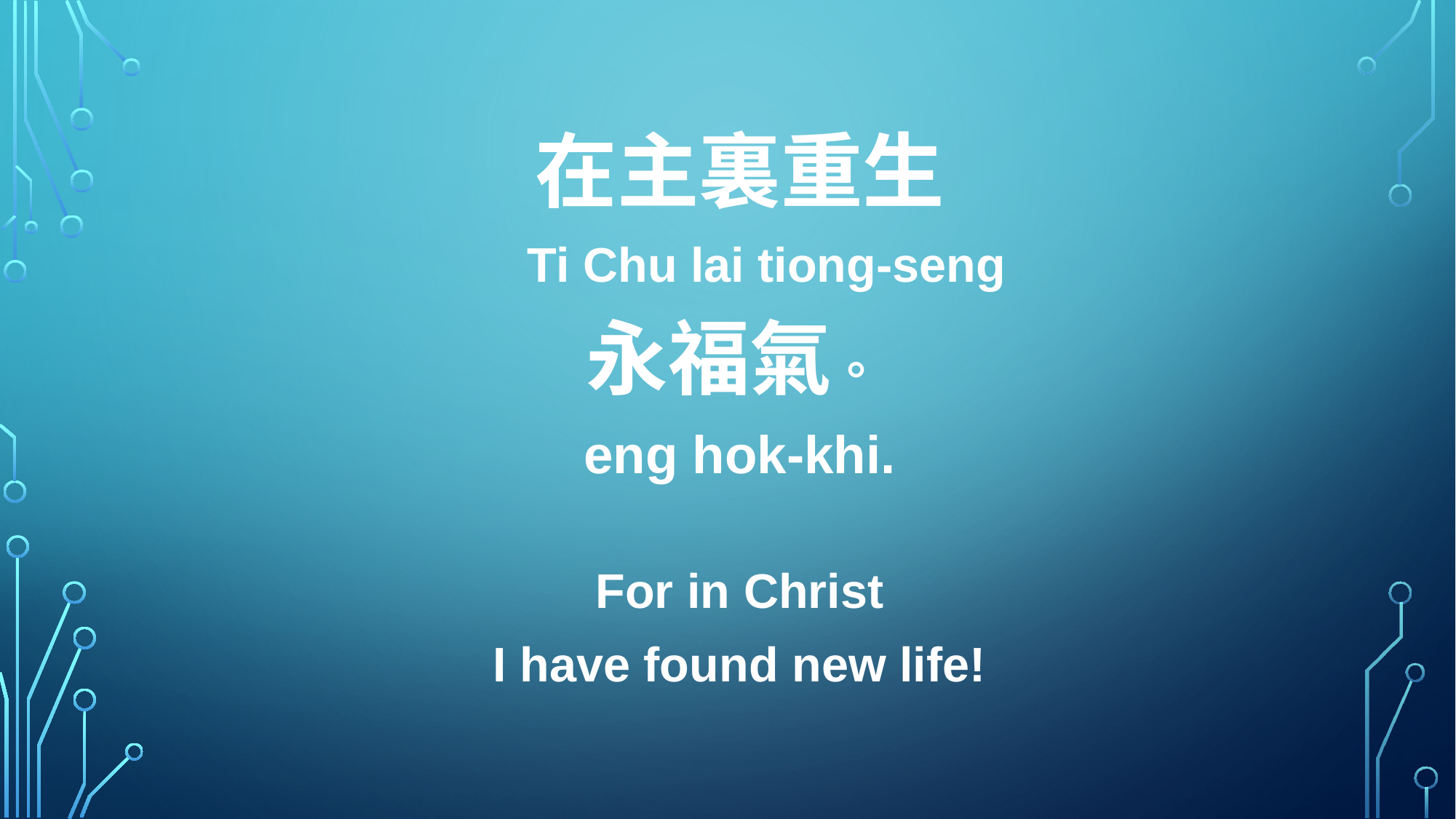

在主裏重生
    Ti Chu lai tiong-seng
永福氣。
eng hok-khi.

For in Christ
I have found new life!